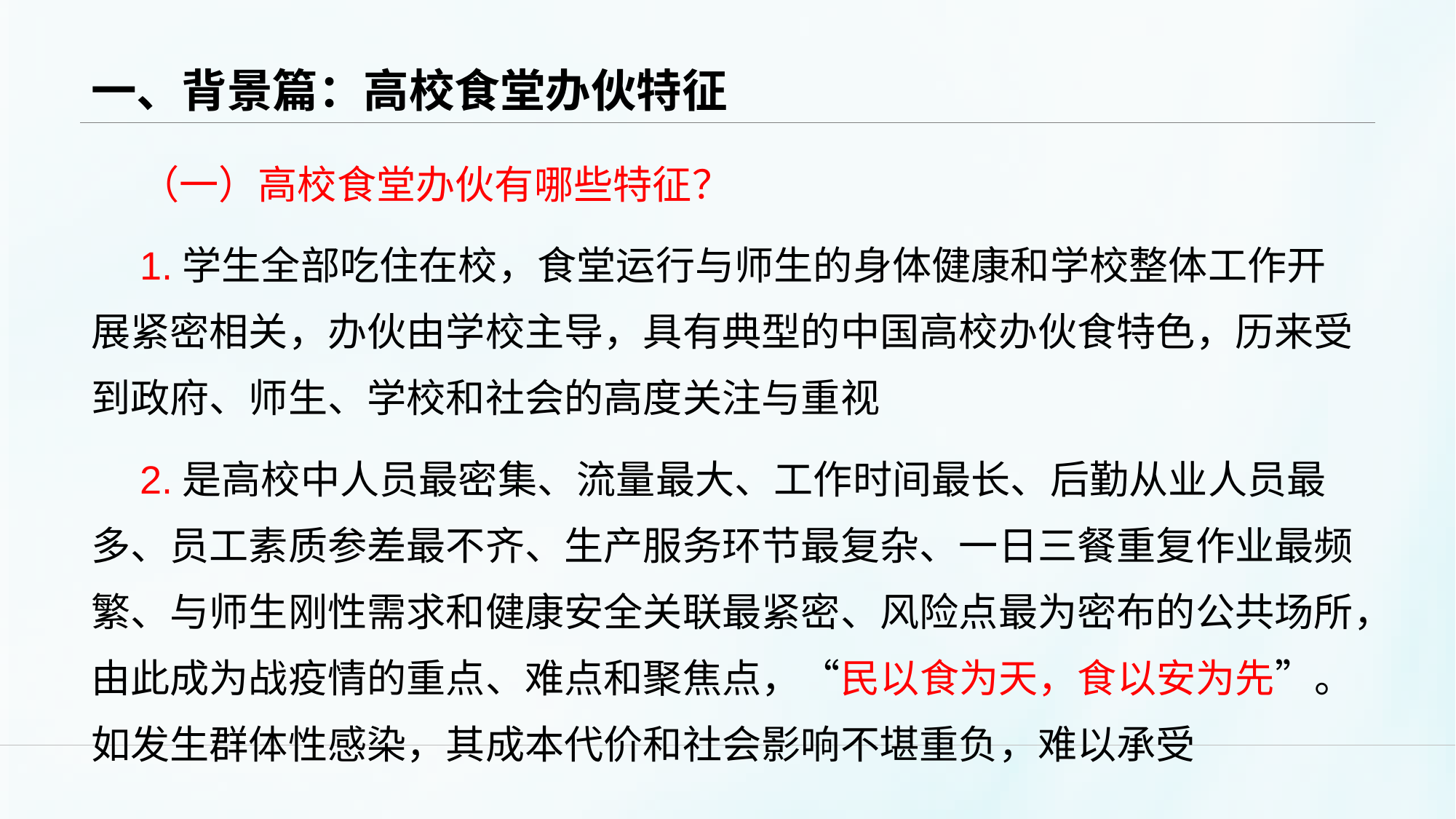

# 一、背景篇：高校食堂办伙特征
（一）高校食堂办伙有哪些特征？
1.学生全部吃住在校，食堂运行与师生的身体健康和学校整体工作开展紧密相关，办伙由学校主导，具有典型的中国高校办伙食特色，历来受到政府、师生、学校和社会的高度关注与重视
2.是高校中人员最密集、流量最大、工作时间最长、后勤从业人员最多、员工素质参差最不齐、生产服务环节最复杂、一日三餐重复作业最频繁、与师生刚性需求和健康安全关联最紧密、风险点最为密布的公共场所，由此成为战疫情的重点、难点和聚焦点，“民以食为天，食以安为先”。如发生群体性感染，其成本代价和社会影响不堪重负，难以承受